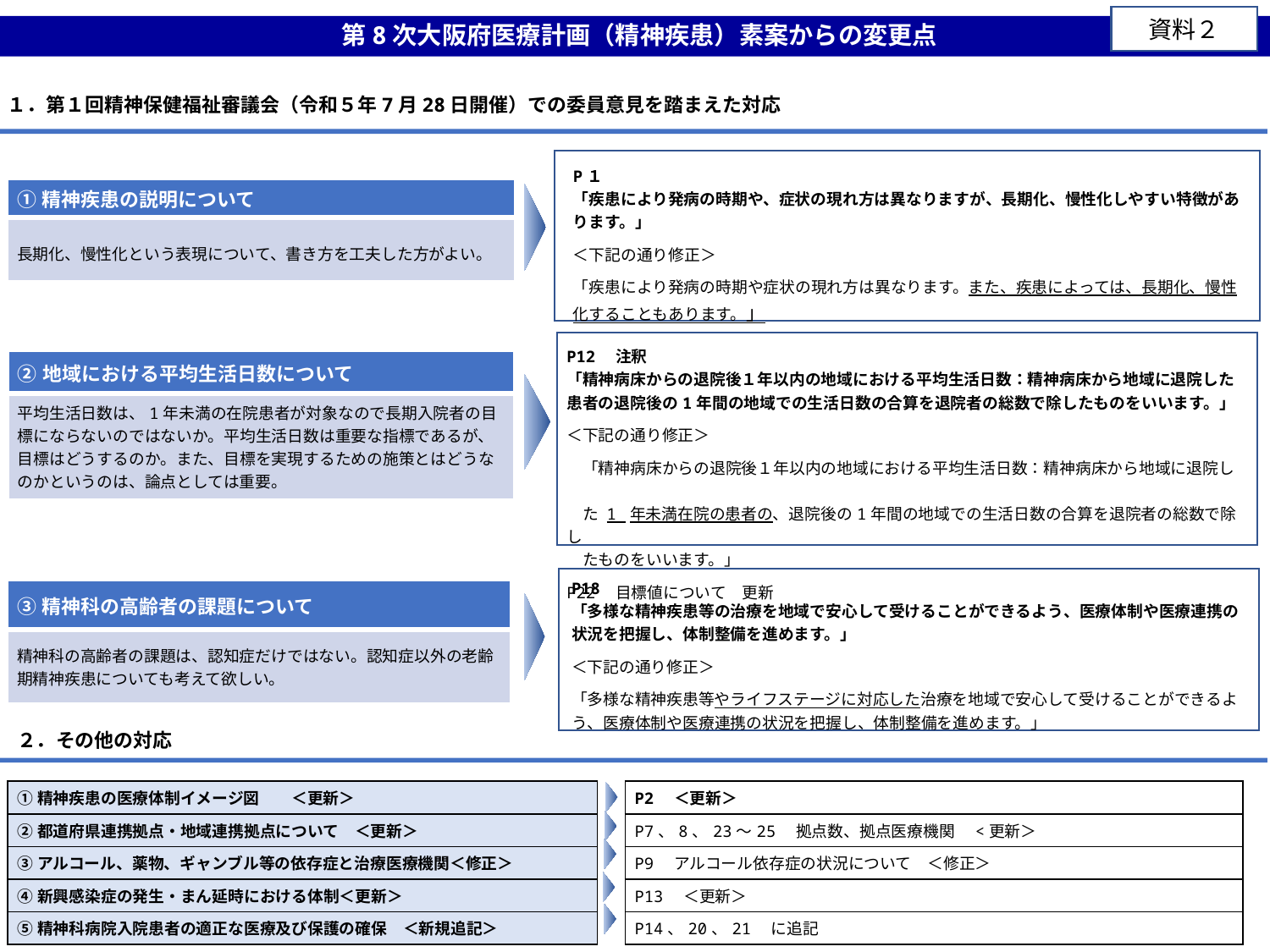

資料２
第8次大阪府医療計画（精神疾患）素案からの変更点
１．第１回精神保健福祉審議会（令和５年7月28日開催）での委員意見を踏まえた対応

| P１ 「疾患により発病の時期や、症状の現れ方は異なりますが、長期化、慢性化しやすい特徴があります。」 |
| --- |
| ＜下記の通り修正＞ |
| 「疾患により発病の時期や症状の現れ方は異なります。また、疾患によっては、長期化、慢性化することもあります。」 |
| ①精神疾患の説明について |  |
| --- | --- |
| 長期化、慢性化という表現について、書き方を工夫した方がよい。 |  |

| P12　注釈 「精神病床からの退院後１年以内の地域における平均生活日数：精神病床から地域に退院した 患者の退院後の1年間の地域での生活日数の合算を退院者の総数で除したものをいいます。」 |
| --- |
| ＜下記の通り修正＞ |
| 「精神病床からの退院後１年以内の地域における平均生活日数：精神病床から地域に退院し　 　た 1 年未満在院の患者の、退院後の1年間の地域での生活日数の合算を退院者の総数で除し 　たものをいいます。」 |
| P22　目標値について　更新 |
| ②地域における平均生活日数について |  |
| --- | --- |
| 平均生活日数は、1年未満の在院患者が対象なので長期入院者の目標にならないのではないか。平均生活日数は重要な指標であるが、目標はどうするのか。また、目標を実現するための施策とはどうなのかというのは、論点としては重要。 |  |

| P18　 「多様な精神疾患等の治療を地域で安心して受けることができるよう、医療体制や医療連携の状況を把握し、体制整備を進めます。」 |
| --- |
| ＜下記の通り修正＞ |
| 「多様な精神疾患等やライフステージに対応した治療を地域で安心して受けることができるよう、医療体制や医療連携の状況を把握し、体制整備を進めます。」 |
| ③精神科の高齢者の課題について |  |
| --- | --- |
| 精神科の高齢者の課題は、認知症だけではない。認知症以外の老齢期精神疾患についても考えて欲しい。 |  |

２．その他の対応

| ①精神疾患の医療体制イメージ図　　＜更新＞ |  | P2　＜更新＞ |
| --- | --- | --- |
| ②都道府県連携拠点・地域連携拠点について　＜更新＞ |  | P7、8、23～25　拠点数、拠点医療機関　<更新＞ |
| ③アルコール、薬物、ギャンブル等の依存症と治療医療機関＜修正＞ |  | P9　アルコール依存症の状況について　＜修正＞ |
| ④新興感染症の発生・まん延時における体制＜更新＞ |  | P13　＜更新＞ |
| ⑤精神科病院入院患者の適正な医療及び保護の確保　＜新規追記＞ |  | P14、20、21　に追記 |